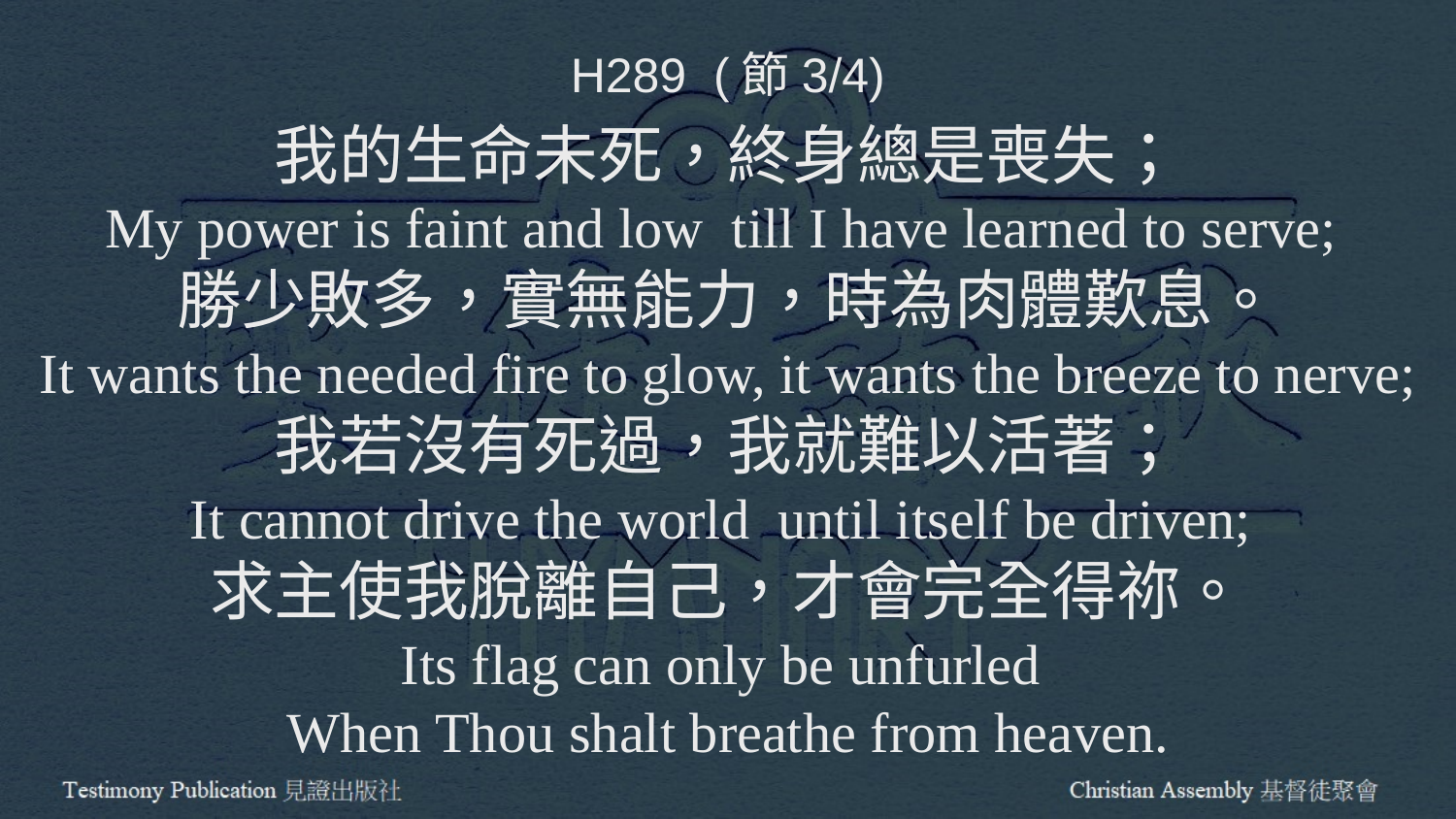

H289  (節3/4)
我的生命未死，終身總是喪失；
My power is faint and low  till I have learned to serve;
勝少敗多，實無能力，時為肉體歎息。
It wants the needed fire to glow, it wants the breeze to nerve;
我若沒有死過，我就難以活著；
It cannot drive the world  until itself be driven;
求主使我脫離自己，才會完全得祢。
Its flag can only be unfurled
When Thou shalt breathe from heaven.